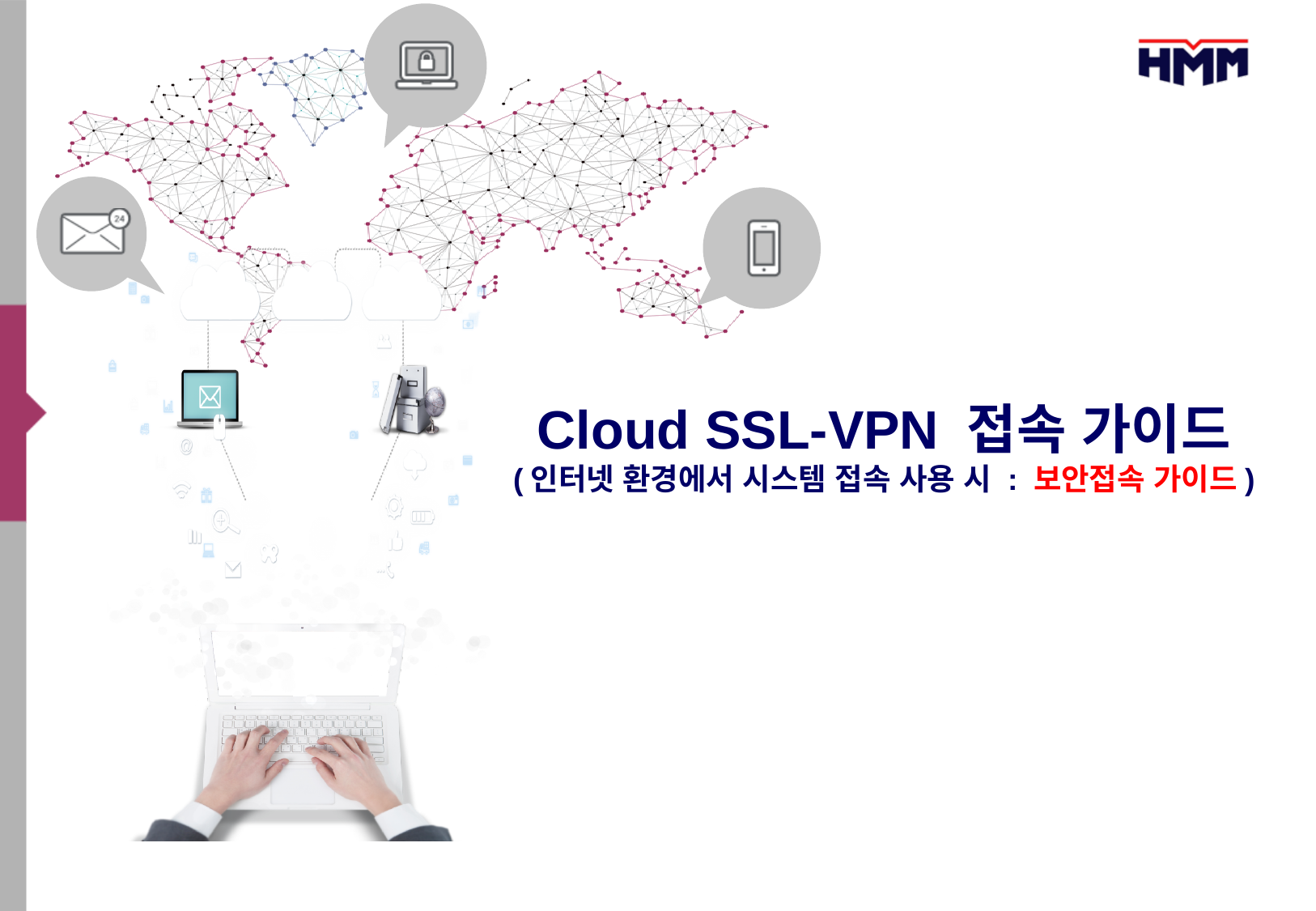

Cloud SSL-VPN 접속 가이드
(인터넷 환경에서 시스템 접속 사용 시 : 보안접속 가이드)